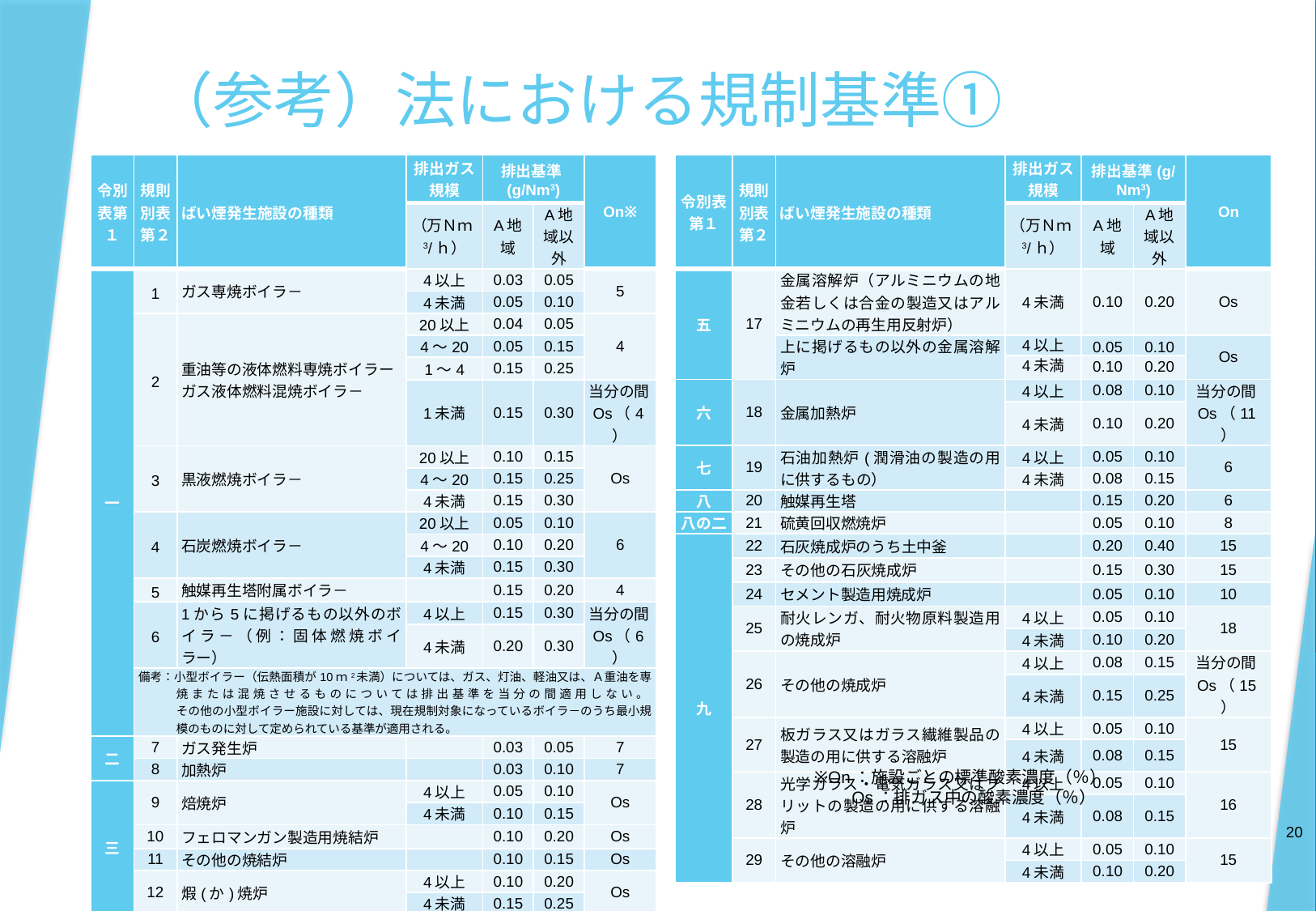

# （参考）法における規制基準①
| 令別表第１ | 規則別表第２ | ばい煙発生施設の種類 | 排出ガス規模 | 排出基準(g/Nm3) |  | On※ |
| --- | --- | --- | --- | --- | --- | --- |
|  |  |  | （万Ｎｍ3/ｈ） | A地域 | A地域以外 |  |
| 一 | 1 | ガス専焼ボイラ－ | 4以上 | 0.03 | 0.05 | 5 |
|  |  |  | 4未満 | 0.05 | 0.10 |  |
|  | 2 | 重油等の液体燃料専焼ボイラー ガス液体燃料混焼ボイラ－ | 20以上 | 0.04 | 0.05 | 4 |
|  |  |  | 4～20 | 0.05 | 0.15 |  |
|  |  |  | 1～4 | 0.15 | 0.25 |  |
|  |  |  | 1未満 | 0.15 | 0.30 | 当分の間Os（4） |
|  | 3 | 黒液燃焼ボイラ－ | 20以上 | 0.10 | 0.15 | Os |
|  |  |  | 4～20 | 0.15 | 0.25 |  |
|  |  |  | 4未満 | 0.15 | 0.30 |  |
|  | 4 | 石炭燃焼ボイラ－ | 20以上 | 0.05 | 0.10 | 6 |
|  |  |  | 4～20 | 0.10 | 0.20 |  |
|  |  |  | 4未満 | 0.15 | 0.30 |  |
|  | 5 | 触媒再生塔附属ボイラ－ |  | 0.15 | 0.20 | 4 |
|  | 6 | 1から5に掲げるもの以外のボイラ－（例：固体燃焼ボイラー） | 4以上 | 0.15 | 0.30 | 当分の間Os（6） |
|  |  |  | 4未満 | 0.20 | 0.30 |  |
|  | 備考：小型ボイラー（伝熱面積が10ｍ2未満）については、ガス、灯油、軽油又は、Ａ重油を専焼または混焼させるものについては排出基準を当分の間適用しない。 その他の小型ボイラー施設に対しては、現在規制対象になっているボイラ－のうち最小規模のものに対して定められている基準が適用される。 |  |  |  |  |  |
| 二 | 7 | ガス発生炉 |  | 0.03 | 0.05 | 7 |
|  | 8 | 加熱炉 |  | 0.03 | 0.10 | 7 |
| 三 | 9 | 焙焼炉 | 4以上 | 0.05 | 0.10 | Os |
|  |  |  | 4未満 | 0.10 | 0.15 |  |
|  | 10 | フェロマンガン製造用焼結炉 |  | 0.10 | 0.20 | Os |
|  | 11 | その他の焼結炉 |  | 0.10 | 0.15 | Os |
|  | 12 | 煆(か)焼炉 | 4以上 | 0.10 | 0.20 | Os |
|  |  |  | 4未満 | 0.15 | 0.25 |  |
| 四 | 13 | 溶鉱炉のうち高炉 |  | 0.03 | 0.05 | Os |
|  | 14 | その他の溶鉱炉 |  | 0.08 | 0.15 | Os |
|  | 15 | 転炉 |  | 0.08 | 0.10 | Os |
|  | 16 | 平炉 | 4以上 | 0.05 | 0.10 | Os |
|  |  |  | 4未満 | 0.10 | 0.20 |  |
| 令別表第１ | 規則別表第２ | ばい煙発生施設の種類 | 排出ガス規模 | 排出基準(g/Nm3) |  | On |
| --- | --- | --- | --- | --- | --- | --- |
|  |  |  | （万Ｎｍ3/ｈ） | A地域 | A地域以外 |  |
| 五 | 17 | 金属溶解炉（アルミニウムの地金若しくは合金の製造又はアルミニウムの再生用反射炉） | 4未満 | 0.10 | 0.20 | Os |
|  |  | 上に掲げるもの以外の金属溶解炉 | 4以上 | 0.05 | 0.10 | Os |
|  |  |  | 4未満 | 0.10 | 0.20 |  |
| 六 | 18 | 金属加熱炉 | 4以上 | 0.08 | 0.10 | 当分の間Os（11） |
|  |  |  | 4未満 | 0.10 | 0.20 |  |
| 七 | 19 | 石油加熱炉(潤滑油の製造の用に供するもの） | 4以上 | 0.05 | 0.10 | 6 |
|  |  |  | 4未満 | 0.08 | 0.15 |  |
| 八 | 20 | 触媒再生塔 |  | 0.15 | 0.20 | 6 |
| 八の二 | 21 | 硫黄回収燃焼炉 |  | 0.05 | 0.10 | 8 |
| 九 | 22 | 石灰焼成炉のうち土中釜 |  | 0.20 | 0.40 | 15 |
|  | 23 | その他の石灰焼成炉 |  | 0.15 | 0.30 | 15 |
|  | 24 | セメント製造用焼成炉 |  | 0.05 | 0.10 | 10 |
|  | 25 | 耐火レンガ、耐火物原料製造用の焼成炉 | 4以上 | 0.05 | 0.10 | 18 |
|  |  |  | 4未満 | 0.10 | 0.20 |  |
|  | 26 | その他の焼成炉 | 4以上 | 0.08 | 0.15 | 当分の間Os（15） |
|  |  |  | 4未満 | 0.15 | 0.25 |  |
|  | 27 | 板ガラス又はガラス繊維製品の製造の用に供する溶融炉 | 4以上 | 0.05 | 0.10 | 15 |
|  |  |  | 4未満 | 0.08 | 0.15 |  |
|  | 28 | 光学ガラス・電気ガラス又はフリットの製造の用に供する溶融炉 | 4以上 | 0.05 | 0.10 | 16 |
|  |  |  | 4未満 | 0.08 | 0.15 |  |
|  | 29 | その他の溶融炉 | 4以上 | 0.05 | 0.10 | 15 |
|  |  |  | 4未満 | 0.10 | 0.20 |  |

※On：施設ごとの標準酸素濃度（％）
　　Os：排ガス中の酸素濃度（％）
20